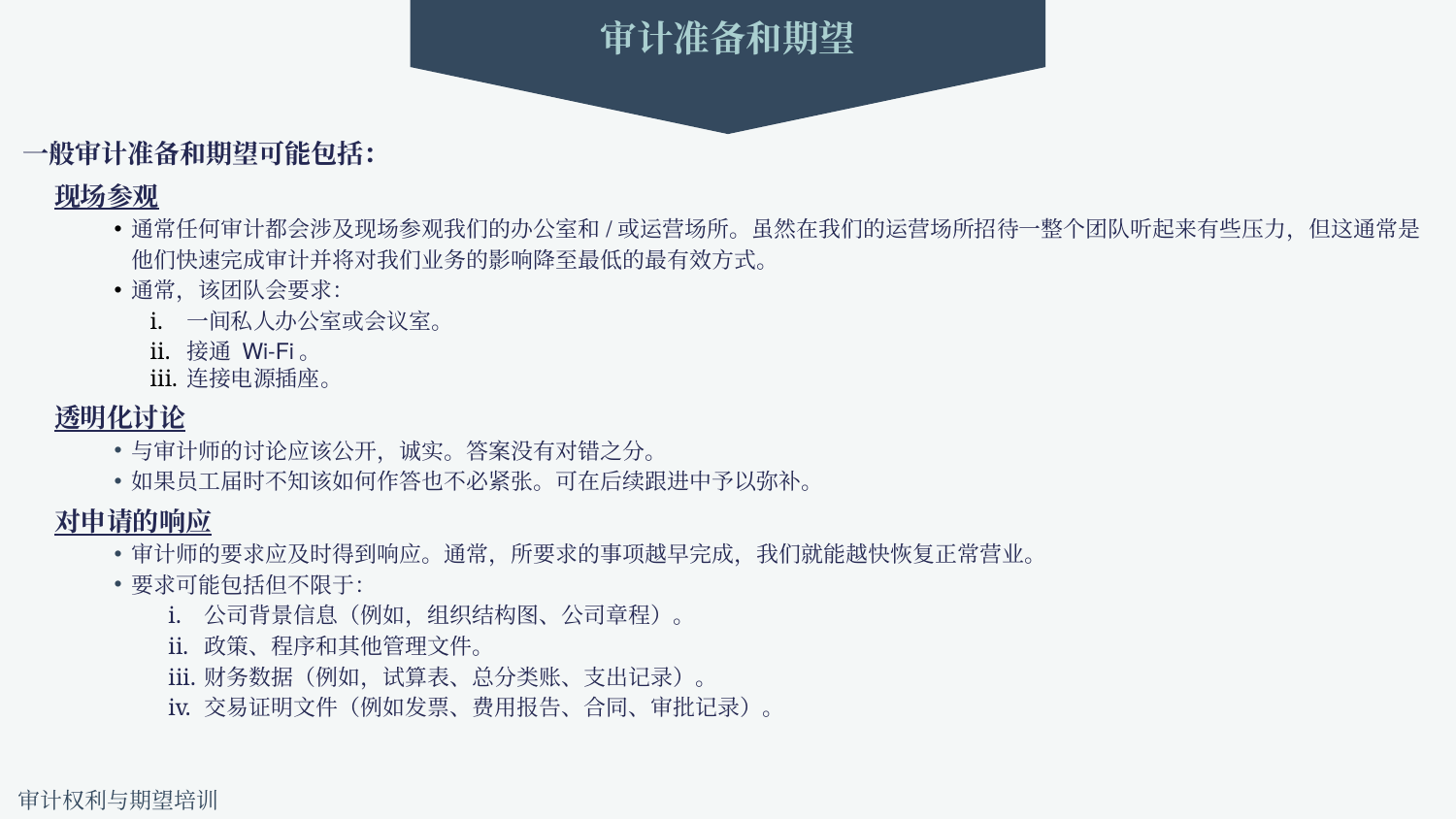

审计准备和期望
一般审计准备和期望可能包括：
现场参观
通常任何审计都会涉及现场参观我们的办公室和/或运营场所。虽然在我们的运营场所招待一整个团队听起来有些压力，但这通常是他们快速完成审计并将对我们业务的影响降至最低的最有效方式。
通常，该团队会要求：
一间私人办公室或会议室。
接通 Wi-Fi。
连接电源插座。
透明化讨论
与审计师的讨论应该公开，诚实。答案没有对错之分。
如果员工届时不知该如何作答也不必紧张。可在后续跟进中予以弥补。
对申请的响应
审计师的要求应及时得到响应。通常，所要求的事项越早完成，我们就能越快恢复正常营业。
要求可能包括但不限于：
公司背景信息（例如，组织结构图、公司章程）。
政策、程序和其他管理文件。
财务数据（例如，试算表、总分类账、支出记录）。
交易证明文件（例如发票、费用报告、合同、审批记录）。